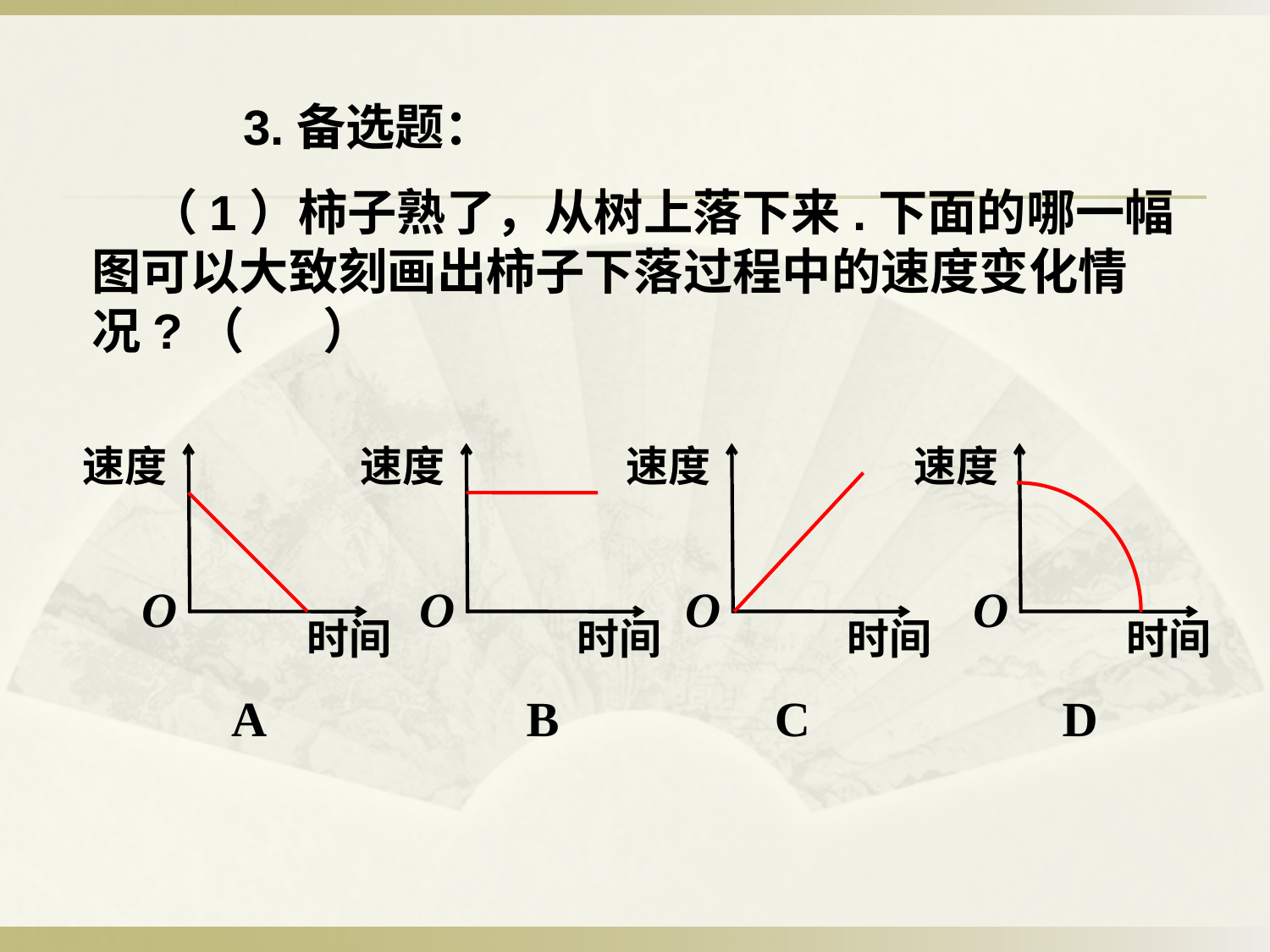

3.备选题：
    （1）柿子熟了，从树上落下来.下面的哪一幅图可以大致刻画出柿子下落过程中的速度变化情况?（       ）
速度
速度
速度
速度

O
O
O
O
时间
时间
时间
时间
A
B
C
D